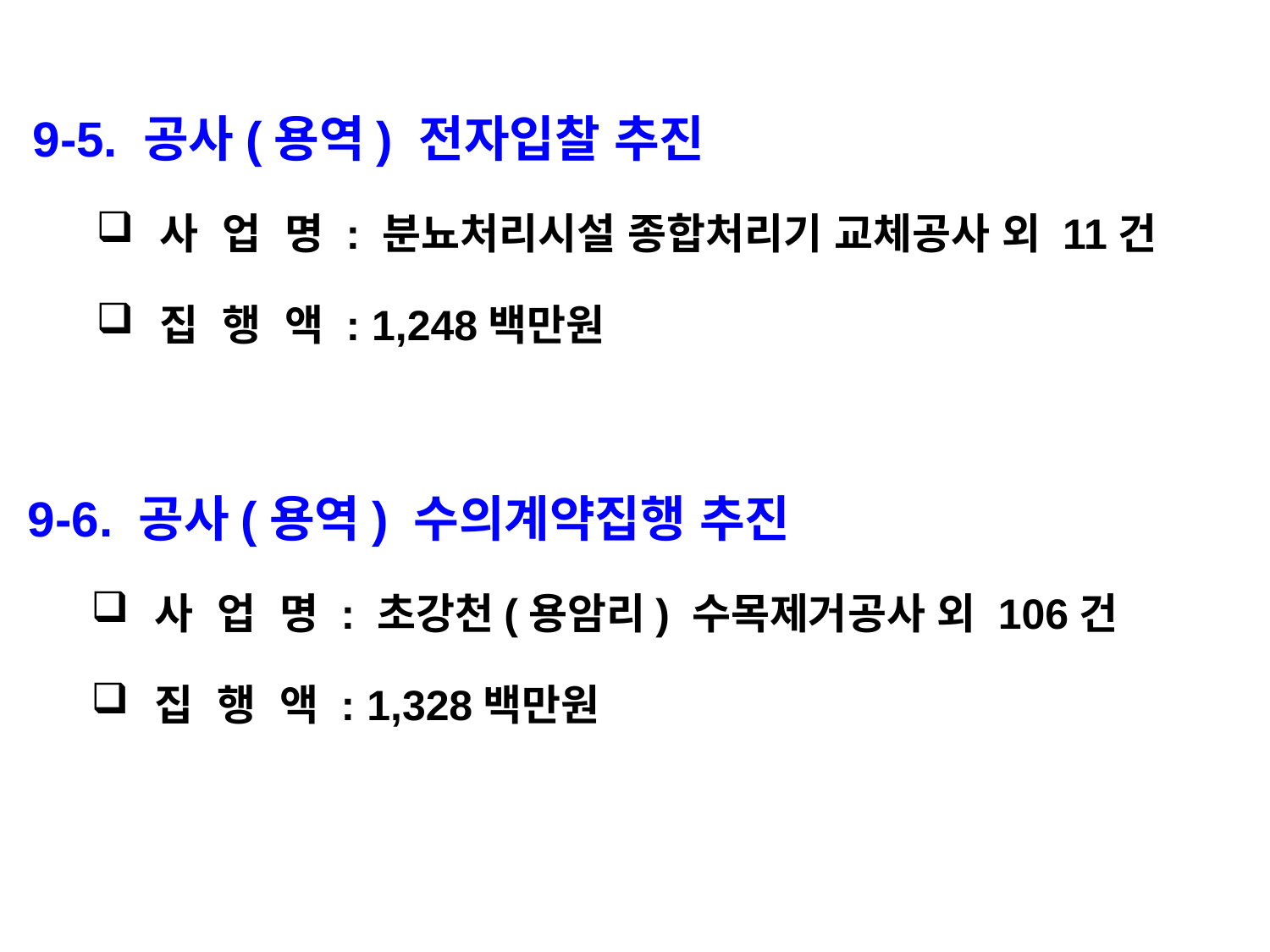

9-5. 공사(용역) 전자입찰 추진
사  업  명 : 분뇨처리시설 종합처리기 교체공사 외 11건
집  행  액 : 1,248백만원
9-6. 공사(용역) 수의계약집행 추진
사  업  명 : 초강천(용암리) 수목제거공사 외 106건
집  행  액 : 1,328백만원